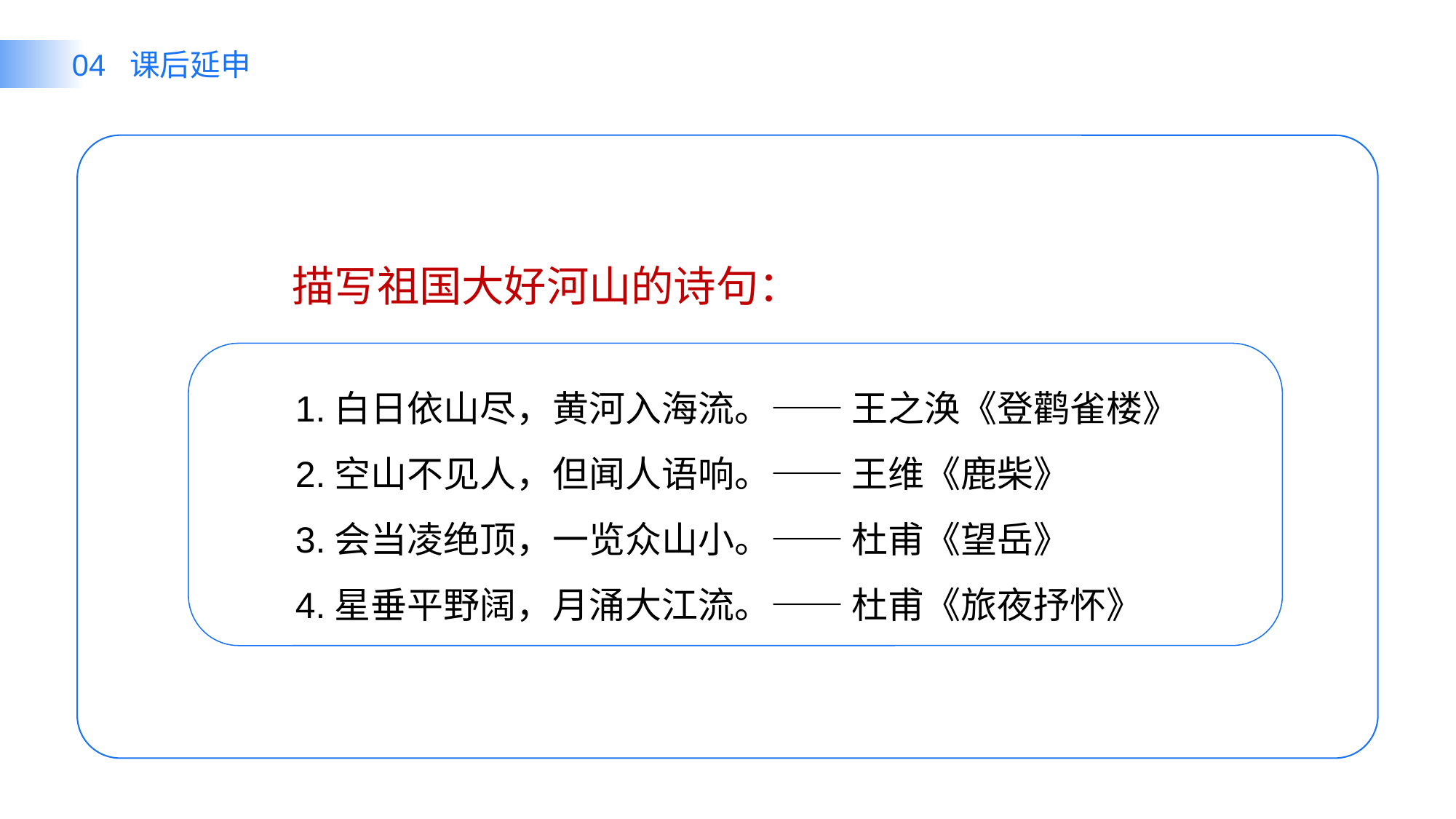

04  课后延申

描写祖国大好河山的诗句：
　　1.白日依山尽，黄河入海流。—— 王之涣《登鹳雀楼》
　　2.空山不见人，但闻人语响。—— 王维《鹿柴》
　　3.会当凌绝顶，一览众山小。—— 杜甫《望岳》
　　4.星垂平野阔，月涌大江流。—— 杜甫《旅夜抒怀》